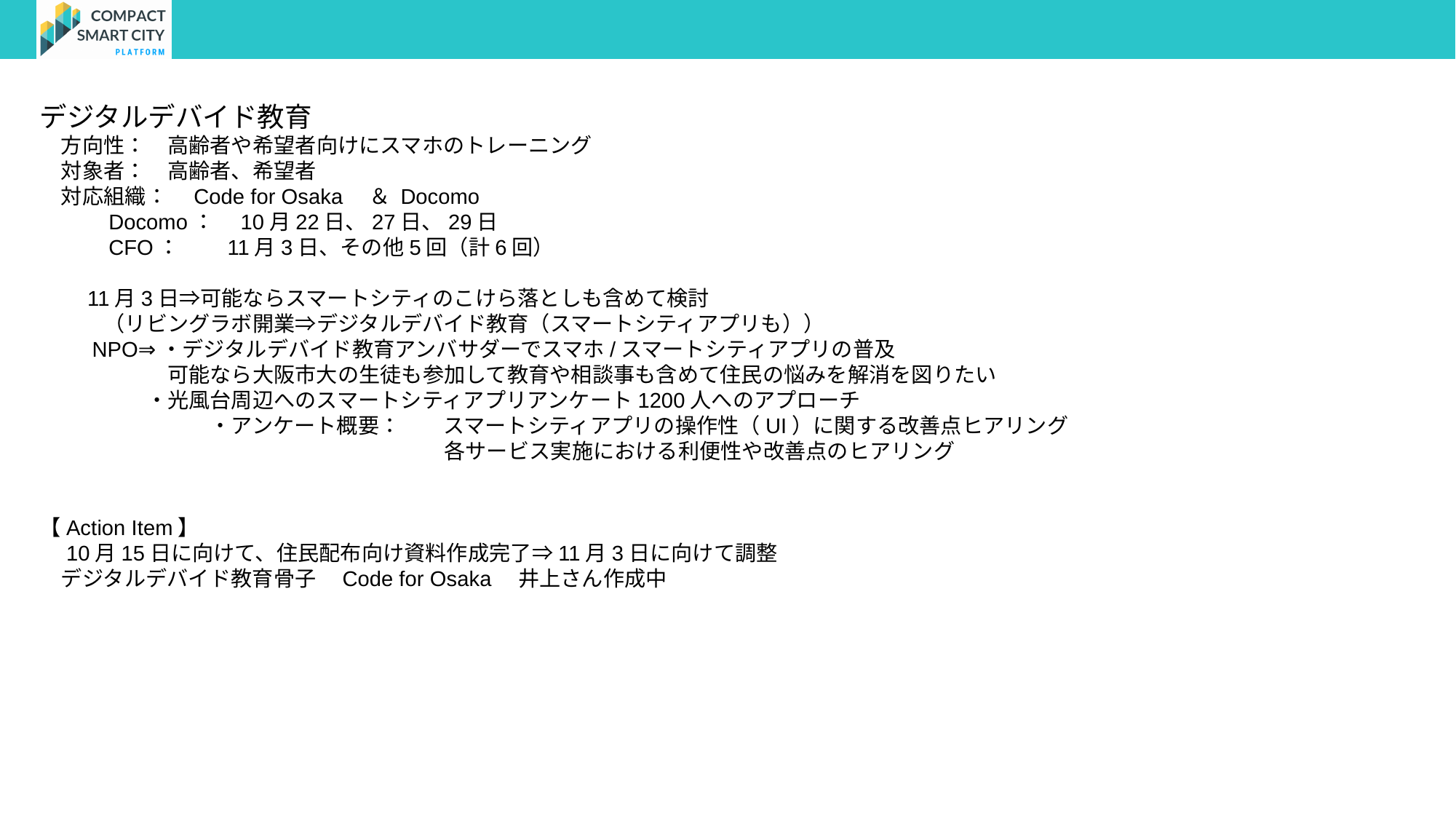

デジタルデバイド教育
　方向性：　高齢者や希望者向けにスマホのトレーニング
　対象者：　高齢者、希望者
　対応組織：　Code for Osaka　＆ Docomo
　　　Docomo：　10月22日、27日、29日
　　　CFO：　　11月3日、その他5回（計6回）
　　11月3日⇒可能ならスマートシティのこけら落としも含めて検討
　　　（リビングラボ開業⇒デジタルデバイド教育（スマートシティアプリも））
　　 NPO⇒・デジタルデバイド教育アンバサダーでスマホ/スマートシティアプリの普及
　　　　　　可能なら大阪市大の生徒も参加して教育や相談事も含めて住民の悩みを解消を図りたい
　　　　　・光風台周辺へのスマートシティアプリアンケート1200人へのアプローチ
　　　　　　　　・アンケート概要：　　スマートシティアプリの操作性（UI）に関する改善点ヒアリング
　　　　　　　　　　　　　　　　　　　各サービス実施における利便性や改善点のヒアリング

【Action Item】
　10月15日に向けて、住民配布向け資料作成完了⇒11月3日に向けて調整
　デジタルデバイド教育骨子　Code for Osaka　井上さん作成中